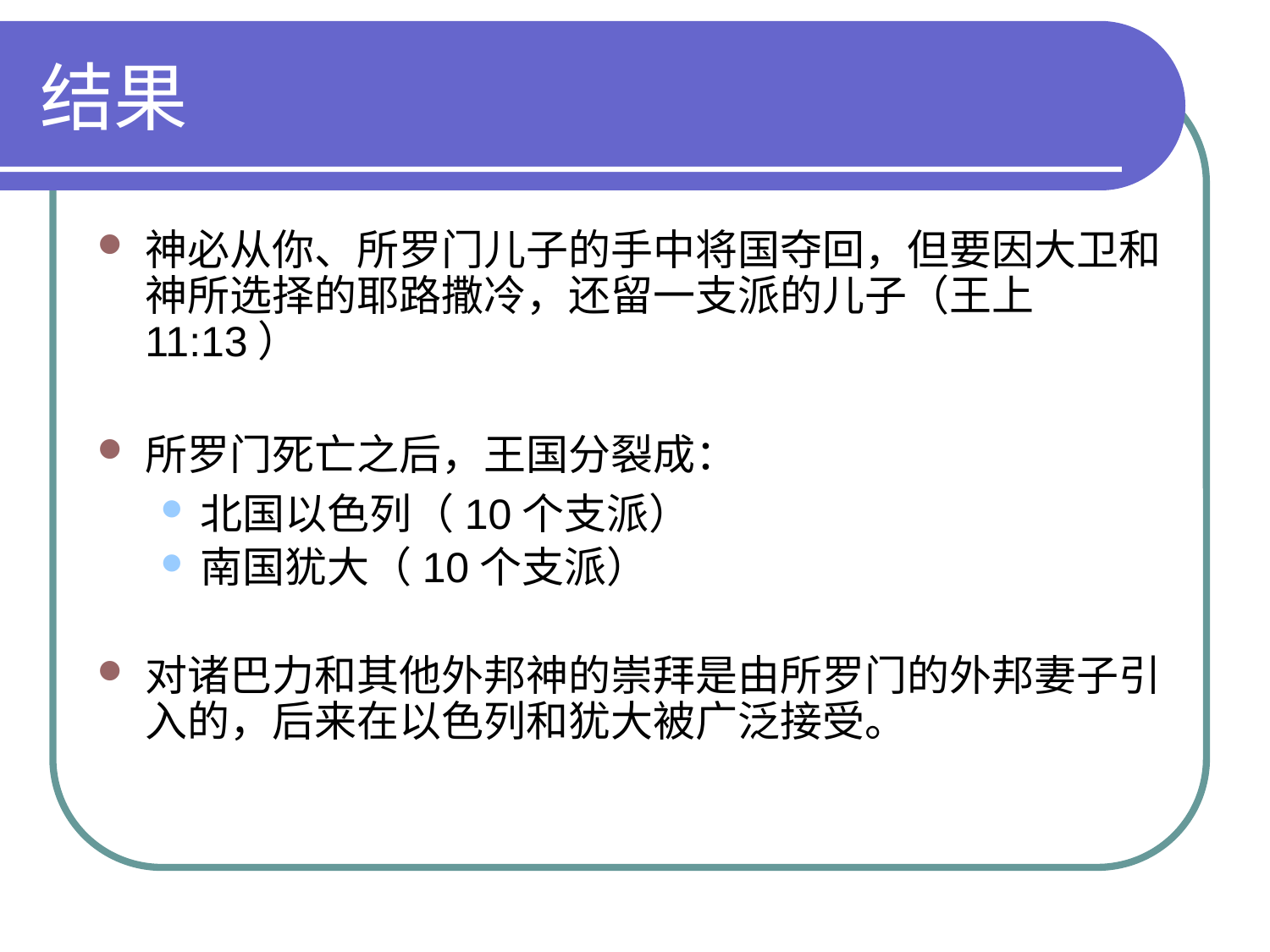

# 结果
神必从你、所罗门儿子的手中将国夺回，但要因大卫和神所选择的耶路撒冷，还留一支派的儿子（王上11:13）

所罗门死亡之后，王国分裂成：
北国以色列（10个支派）
南国犹大（10个支派）

对诸巴力和其他外邦神的崇拜是由所罗门的外邦妻子引入的，后来在以色列和犹大被广泛接受。